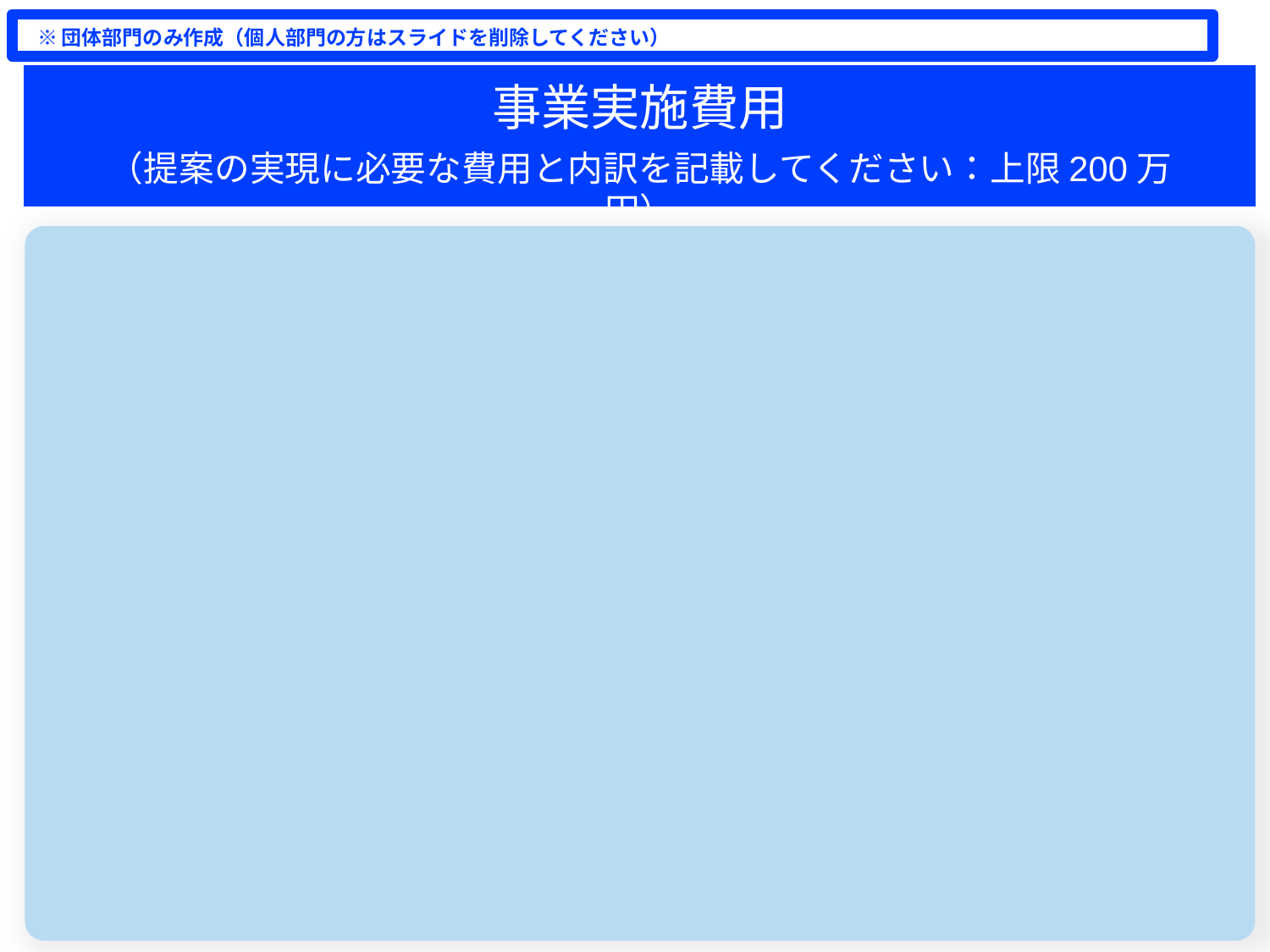

# ※団体部門のみ作成（個人部門の方はスライドを削除してください）
事業実施費用
（提案の実現に必要な費用と内訳を記載してください：上限200万円）